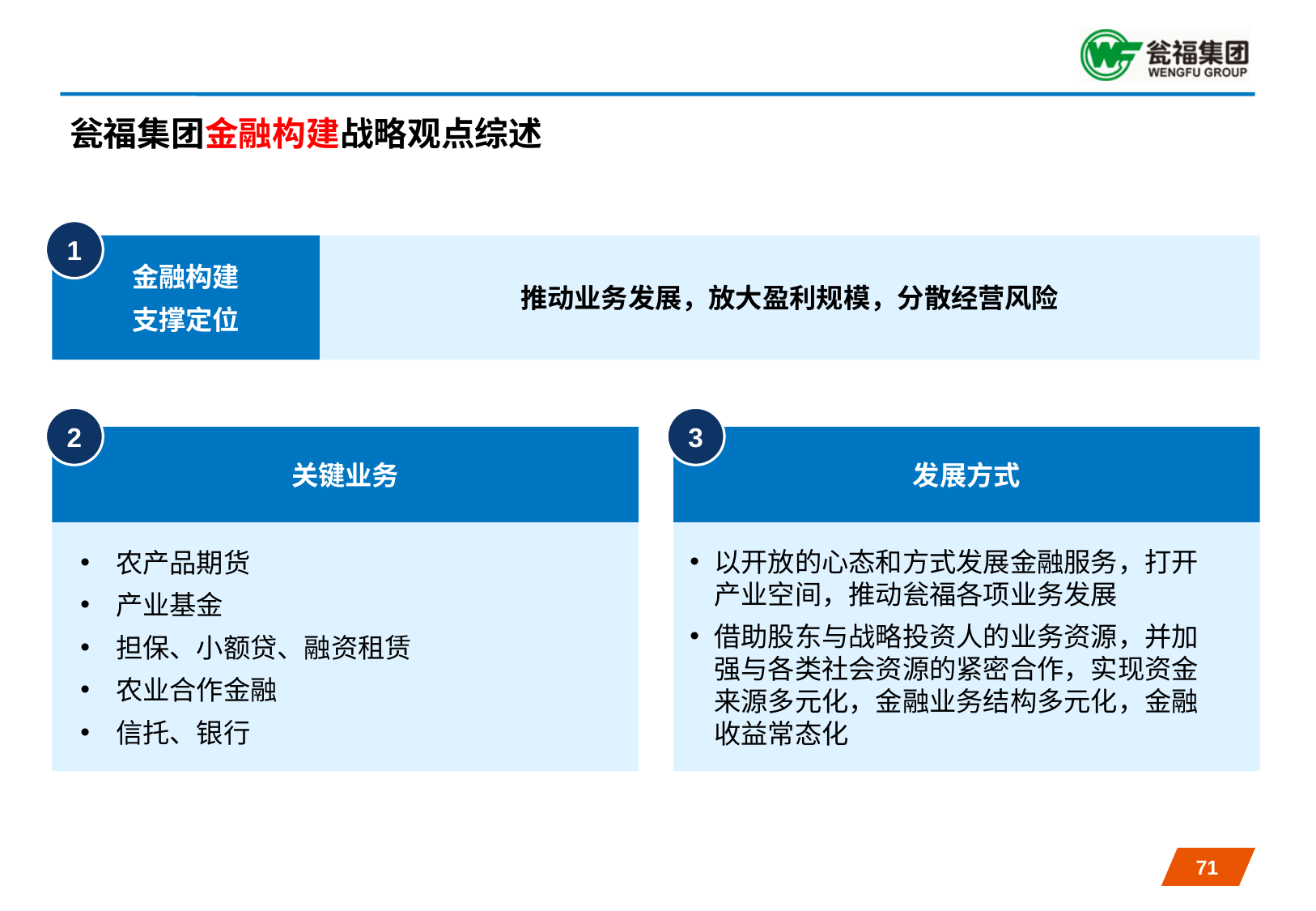

# 瓮福集团金融构建战略观点综述
1
金融构建
支撑定位
推动业务发展，放大盈利规模，分散经营风险
3
2
关键业务
发展方式
农产品期货
产业基金
担保、小额贷、融资租赁
农业合作金融
信托、银行
以开放的心态和方式发展金融服务，打开产业空间，推动瓮福各项业务发展
借助股东与战略投资人的业务资源，并加强与各类社会资源的紧密合作，实现资金来源多元化，金融业务结构多元化，金融收益常态化